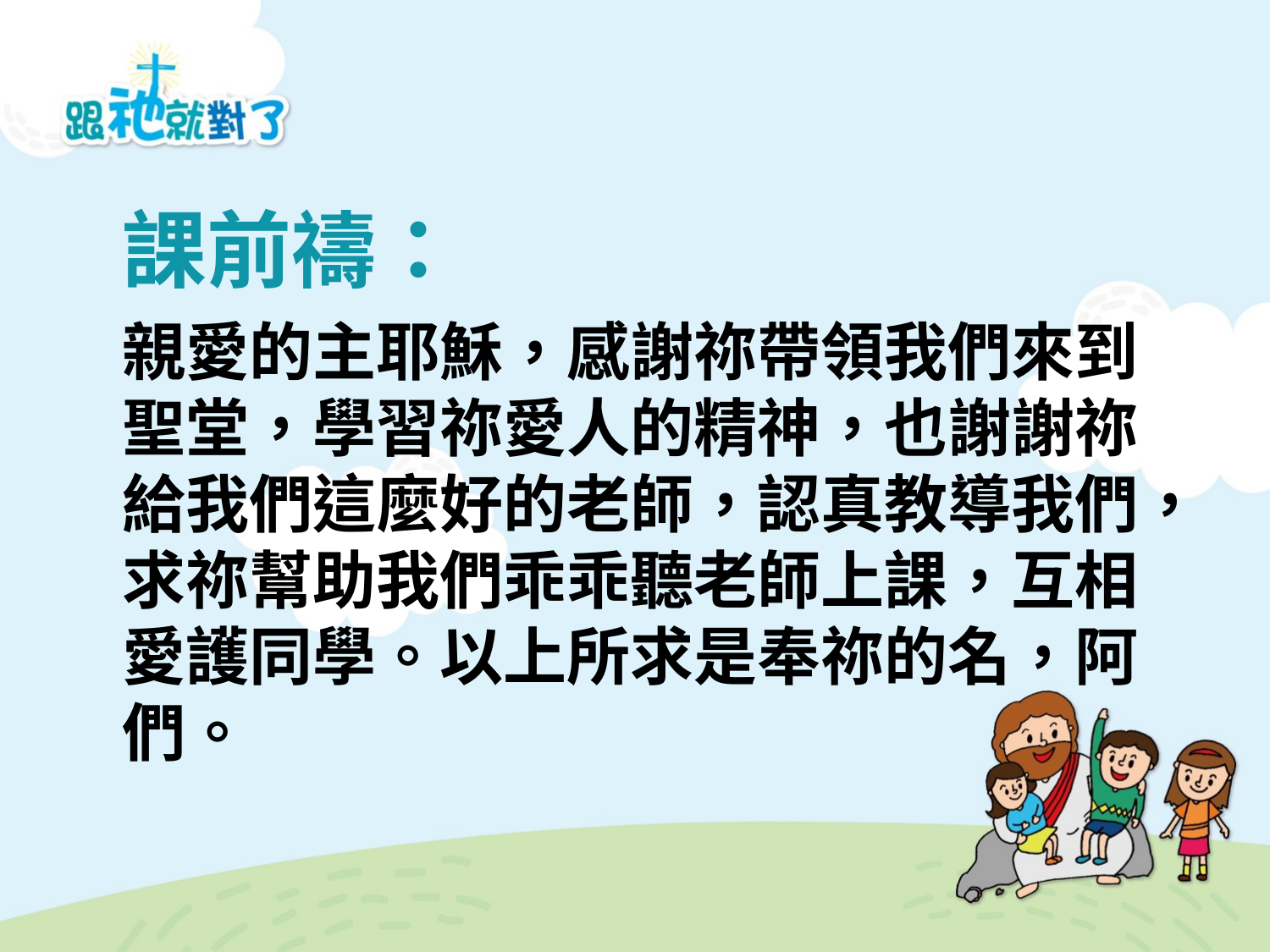

課前禱：
親愛的主耶穌，感謝祢帶領我們來到聖堂，學習祢愛人的精神，也謝謝祢給我們這麼好的老師，認真教導我們，求祢幫助我們乖乖聽老師上課，互相愛護同學。以上所求是奉祢的名，阿們。